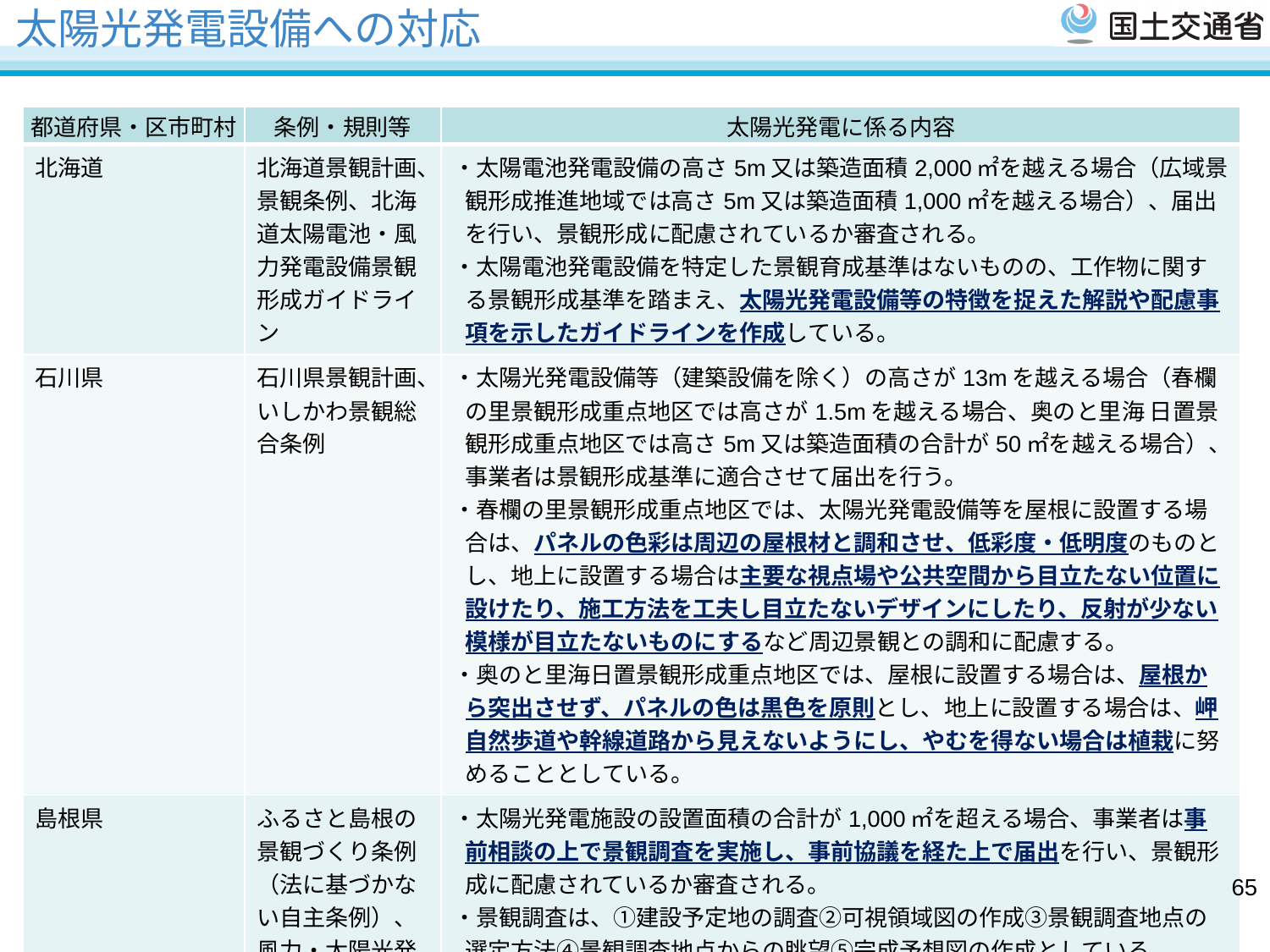

# 太陽光発電設備への対応

| 都道府県・区市町村 | 条例・規則等 | 太陽光発電に係る内容 |
| --- | --- | --- |
| 北海道 | 北海道景観計画、景観条例、北海道太陽電池・風力発電設備景観形成ガイドライン | ・太陽電池発電設備の高さ5m又は築造面積2,000㎡を越える場合（広域景観形成推進地域では高さ5m又は築造面積1,000㎡を越える場合）、届出を行い、景観形成に配慮されているか審査される。 ・太陽電池発電設備を特定した景観育成基準はないものの、工作物に関する景観形成基準を踏まえ、太陽光発電設備等の特徴を捉えた解説や配慮事項を示したガイドラインを作成している。 |
| 石川県 | 石川県景観計画、いしかわ景観総合条例 | ・太陽光発電設備等（建築設備を除く）の高さが13mを越える場合（春欄の里景観形成重点地区では高さが1.5mを越える場合、奥のと里海 日置景観形成重点地区では高さ5m又は築造面積の合計が50㎡を越える場合）、事業者は景観形成基準に適合させて届出を行う。 ・春欄の里景観形成重点地区では、太陽光発電設備等を屋根に設置する場合は、パネルの色彩は周辺の屋根材と調和させ、低彩度・低明度のものとし、地上に設置する場合は主要な視点場や公共空間から目立たない位置に設けたり、施工方法を工夫し目立たないデザインにしたり、反射が少ない模様が目立たないものにするなど周辺景観との調和に配慮する。 ・奥のと里海日置景観形成重点地区では、屋根に設置する場合は、屋根から突出させず、パネルの色は黒色を原則とし、地上に設置する場合は、岬自然歩道や幹線道路から見えないようにし、やむを得ない場合は植栽に努めることとしている。 |
| 島根県 | ふるさと島根の景観づくり条例（法に基づかない自主条例）、風力・太陽光発電施設に係る届出事務取扱 | ・太陽光発電施設の設置面積の合計が1,000㎡を超える場合、事業者は事前相談の上で景観調査を実施し、事前協議を経た上で届出を行い、景観形成に配慮されているか審査される。 ・景観調査は、①建設予定地の調査②可視領域図の作成③景観調査地点の選定方法④景観調査地点からの眺望⑤完成予想図の作成としている。 ・景観調査及び事前協議は、事務取扱において規定さている。 ・太陽光発電施設を特定した景観育成基準はない。 |
|  |  |  |
| --- | --- | --- |
|  |  |  |
|  |  |  |
|  |  |  |
|  |  |  |
65